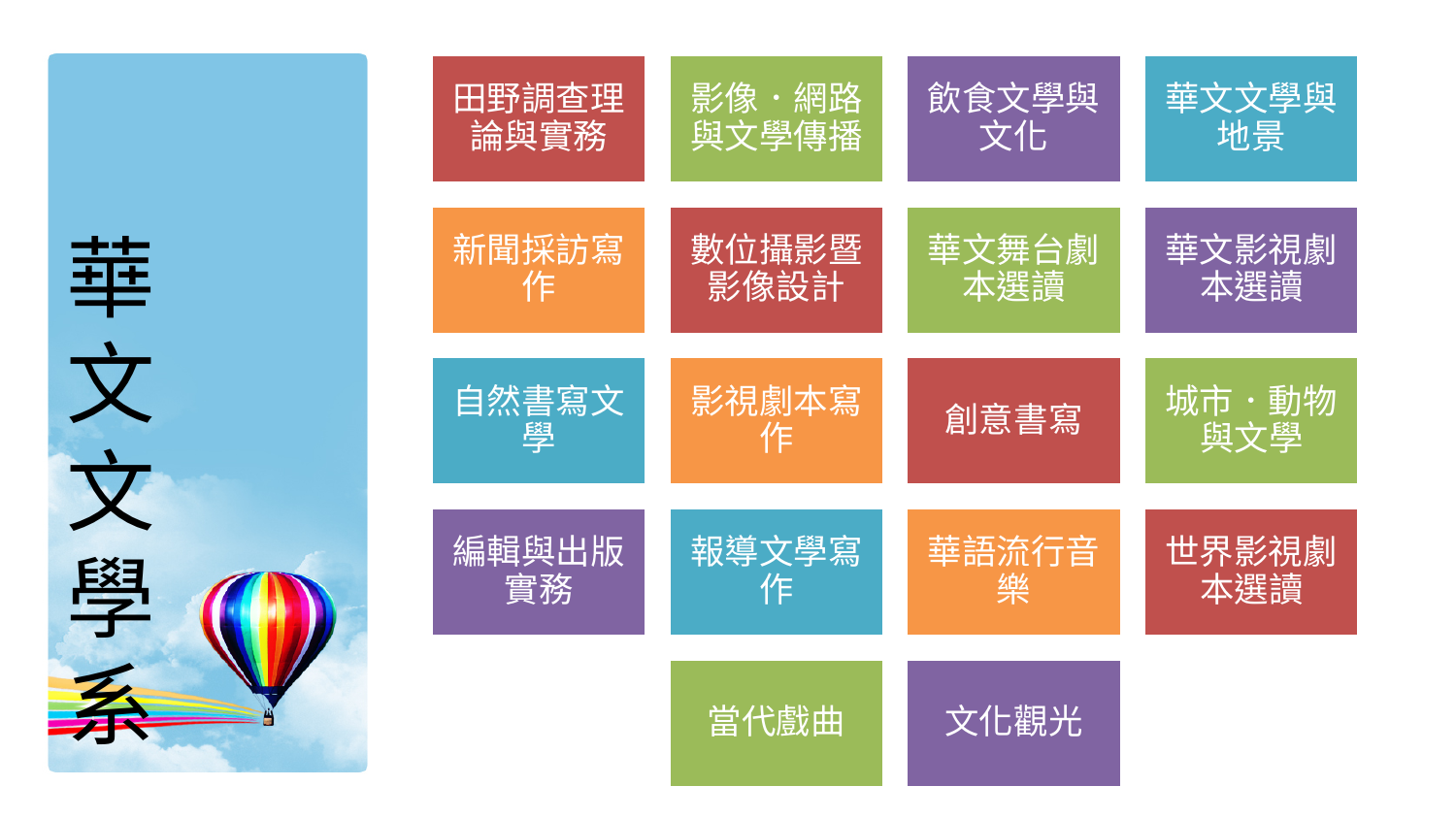

田野調查理論與實務
影像．網路與文學傳播
飲食文學與文化
華文文學與地景
新聞採訪寫作
數位攝影暨影像設計
華文舞台劇本選讀
華文影視劇本選讀
自然書寫文學
影視劇本寫作
創意書寫
城市．動物與文學
編輯與出版實務
報導文學寫作
華語流行音樂
世界影視劇本選讀
當代戲曲
文化觀光
# 華文文學系